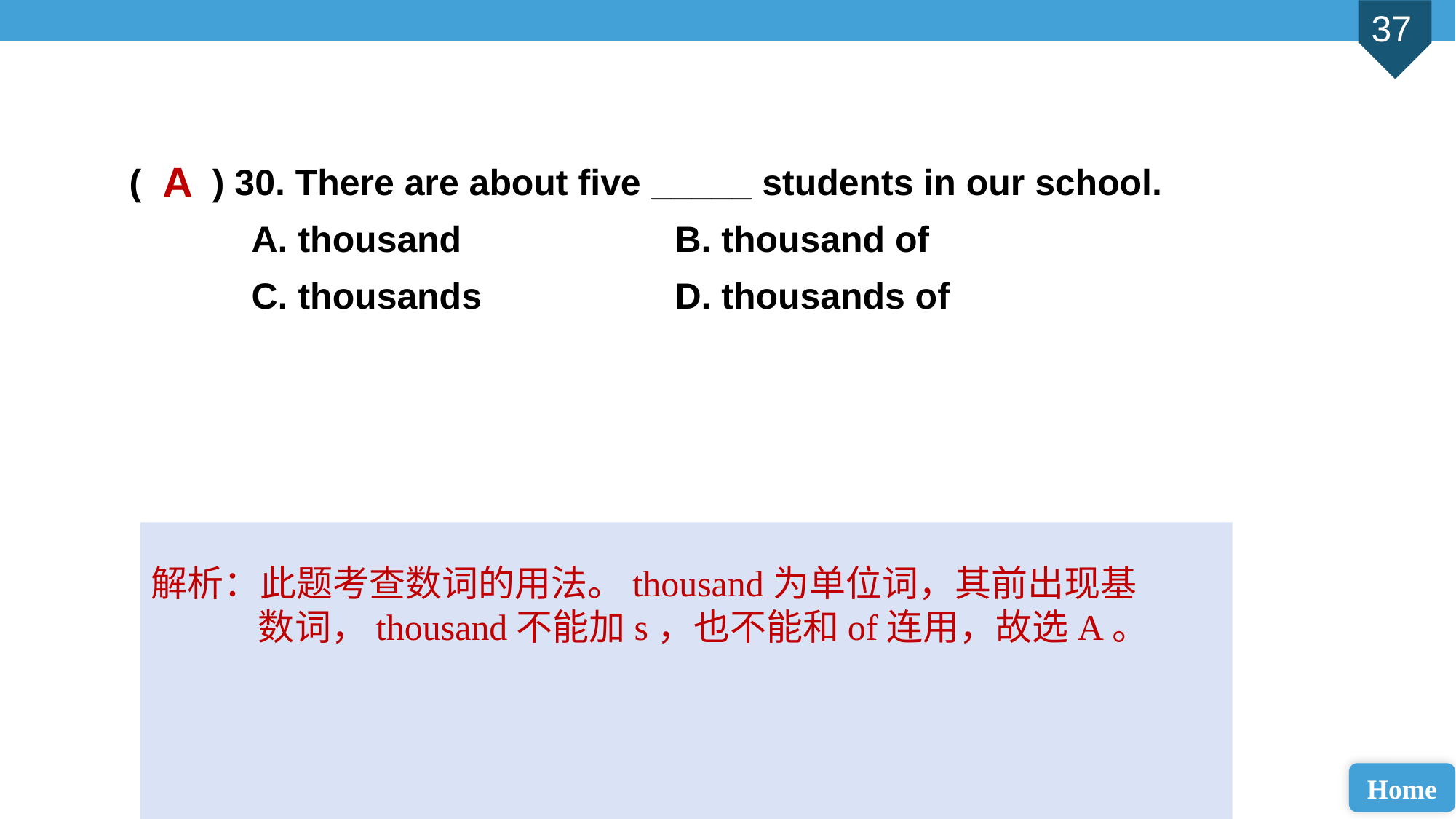

(       ) 30. There are about five _____ students in our school.
            A. thousand 		B. thousand of
            C. thousands 		D. thousands of
A

解析：此题考查数词的用法。thousand为单位词，其前出现基数词，thousand不能加s，也不能和of连用，故选A。